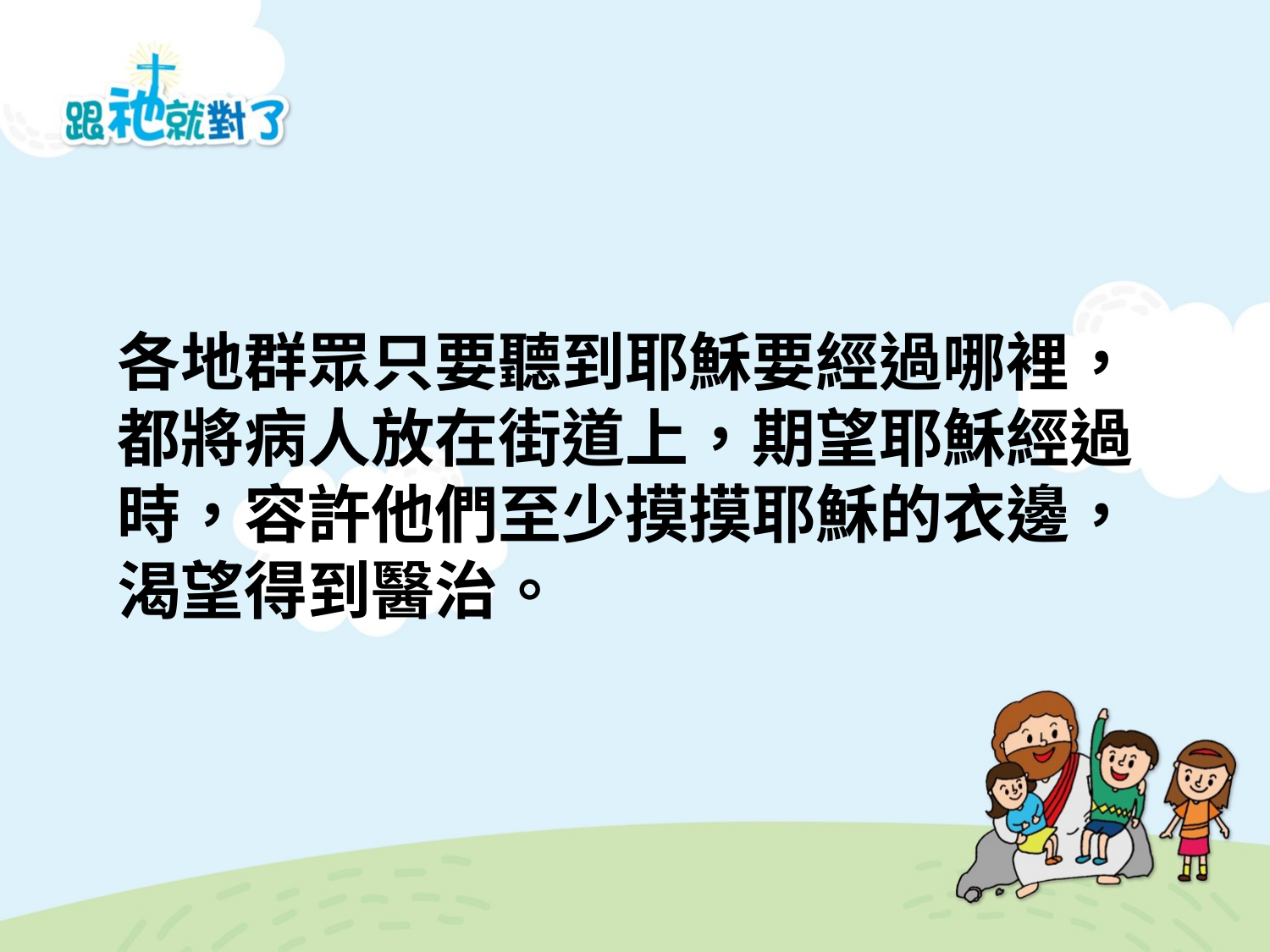

各地群眾只要聽到耶穌要經過哪裡，都將病人放在街道上，期望耶穌經過時，容許他們至少摸摸耶穌的衣邊，渴望得到醫治。